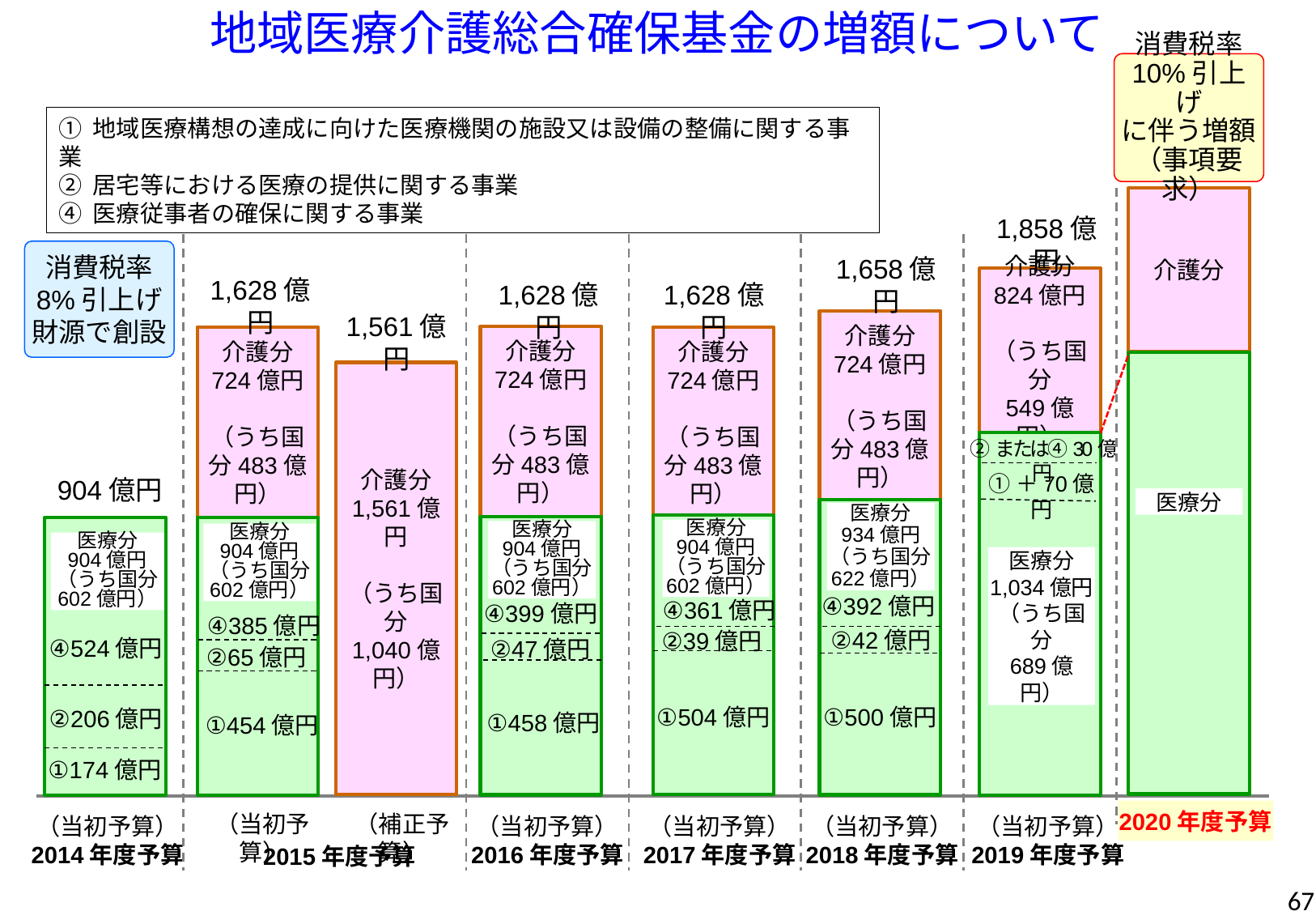

地域医療介護総合確保基金の増額について
消費税率
10%引上げ
に伴う増額
（事項要求）
① 地域医療構想の達成に向けた医療機関の施設又は設備の整備に関する事業
② 居宅等における医療の提供に関する事業
④ 医療従事者の確保に関する事業
介護分
1,858億円
消費税率
8%引上げ
財源で創設
1,658億円
1,628億円
介護分
824億円

（うち国分
549億円）
1,628億円
1,628億円
1,561億円
介護分
724億円

（うち国分483億円）
介護分
724億円

（うち国分483億円）
介護分
724億円

（うち国分483億円）
介護分
724億円

（うち国分483億円）

介護分
1,561億円

（うち国分
1,040億円）
②または④30億円

①＋70億円
904億円
医療分

医療分
934億円
（うち国分
622億円）

医療分
904億円
（うち国分
602億円）
医療分
904億円
（うち国分
602億円）
医療分
904億円
（うち国分
602億円）
医療分
904億円
（うち国分
602億円）
医療分
1,034億円
（うち国分
689億円）
④392億円
④361億円
④399億円
④385億円
②42億円
②39億円
④524億円
②47億円
②65億円
①504億円
①500億円
②206億円
①458億円
①454億円
①174億円
2020年度予算
（当初予算）
（補正予算）
（当初予算）
2014年度予算
（当初予算）
2016年度予算
（当初予算）
2017年度予算
（当初予算）
2018年度予算
（当初予算）
2019年度予算
2015年度予算
67